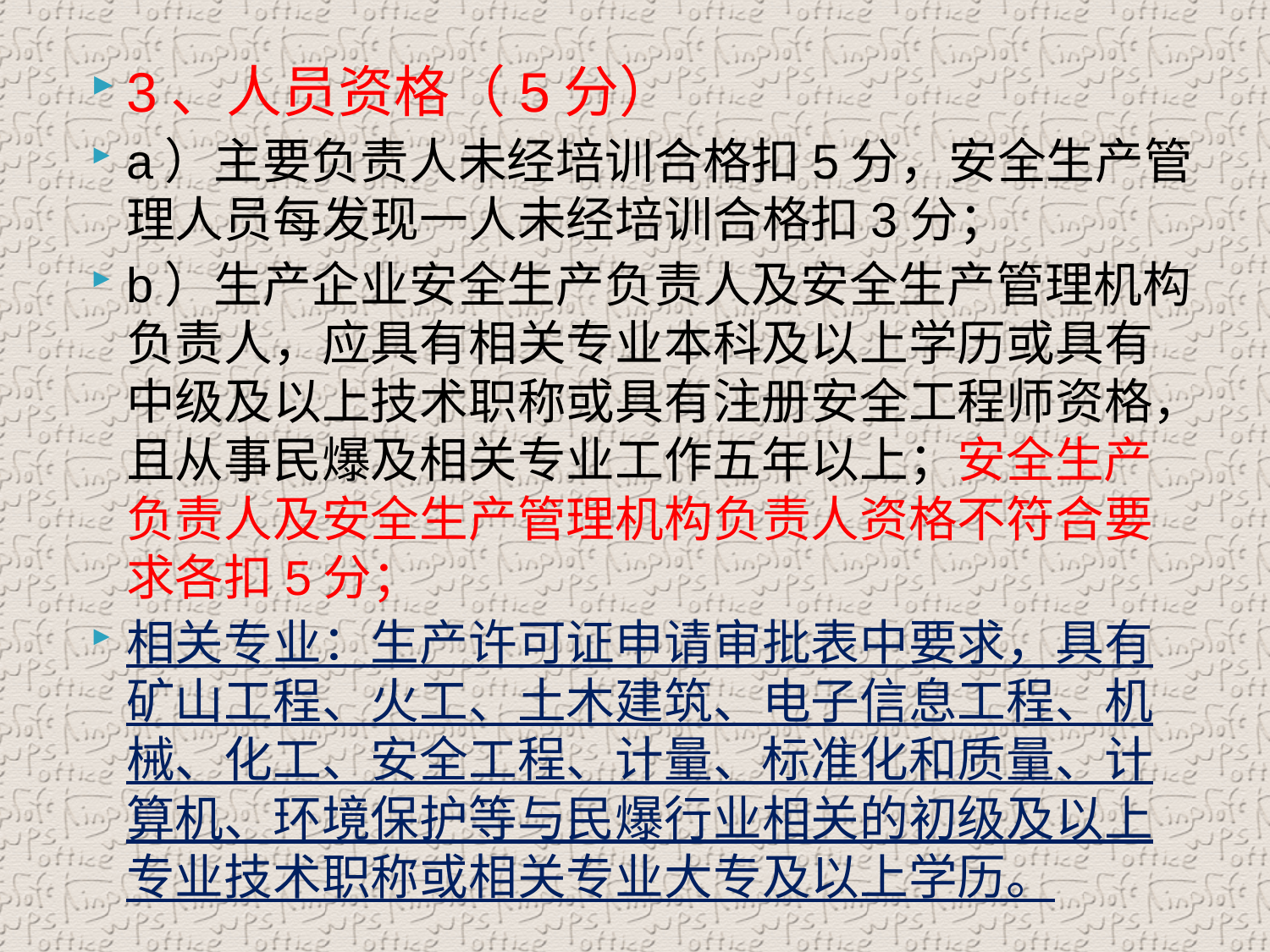

3、人员资格（5分）
a）主要负责人未经培训合格扣5分，安全生产管理人员每发现一人未经培训合格扣3分；
b）生产企业安全生产负责人及安全生产管理机构负责人，应具有相关专业本科及以上学历或具有中级及以上技术职称或具有注册安全工程师资格，且从事民爆及相关专业工作五年以上；安全生产负责人及安全生产管理机构负责人资格不符合要求各扣5分；
相关专业：生产许可证申请审批表中要求，具有矿山工程、火工、土木建筑、电子信息工程、机械、化工、安全工程、计量、标准化和质量、计算机、环境保护等与民爆行业相关的初级及以上专业技术职称或相关专业大专及以上学历。